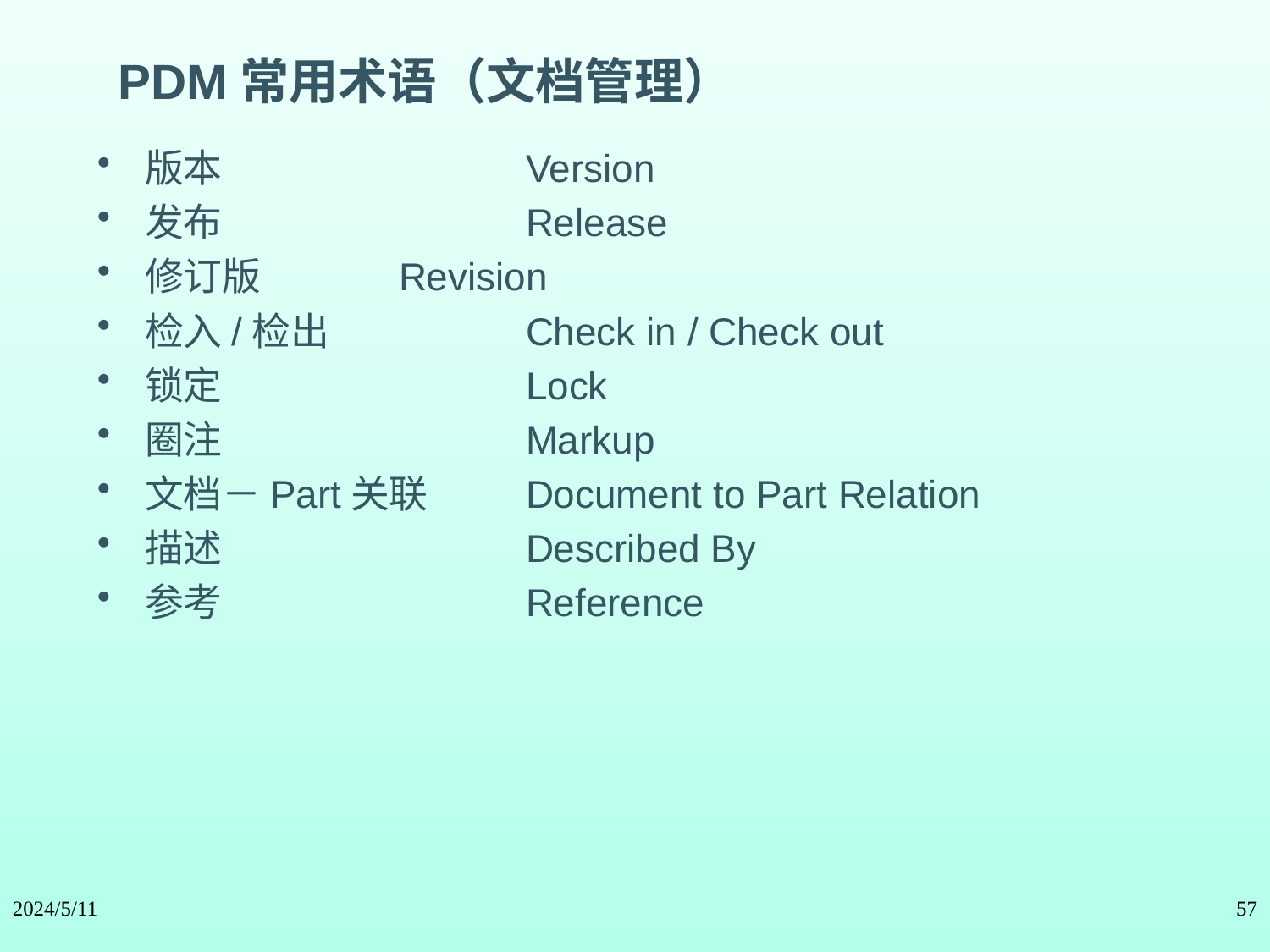

PDM常用术语（文档管理）
版本			Version
发布			Release
修订版		Revision
检入/检出		Check in / Check out
锁定			Lock
圈注			Markup
文档－Part关联	Document to Part Relation
描述			Described By
参考			Reference
2024/5/11
57